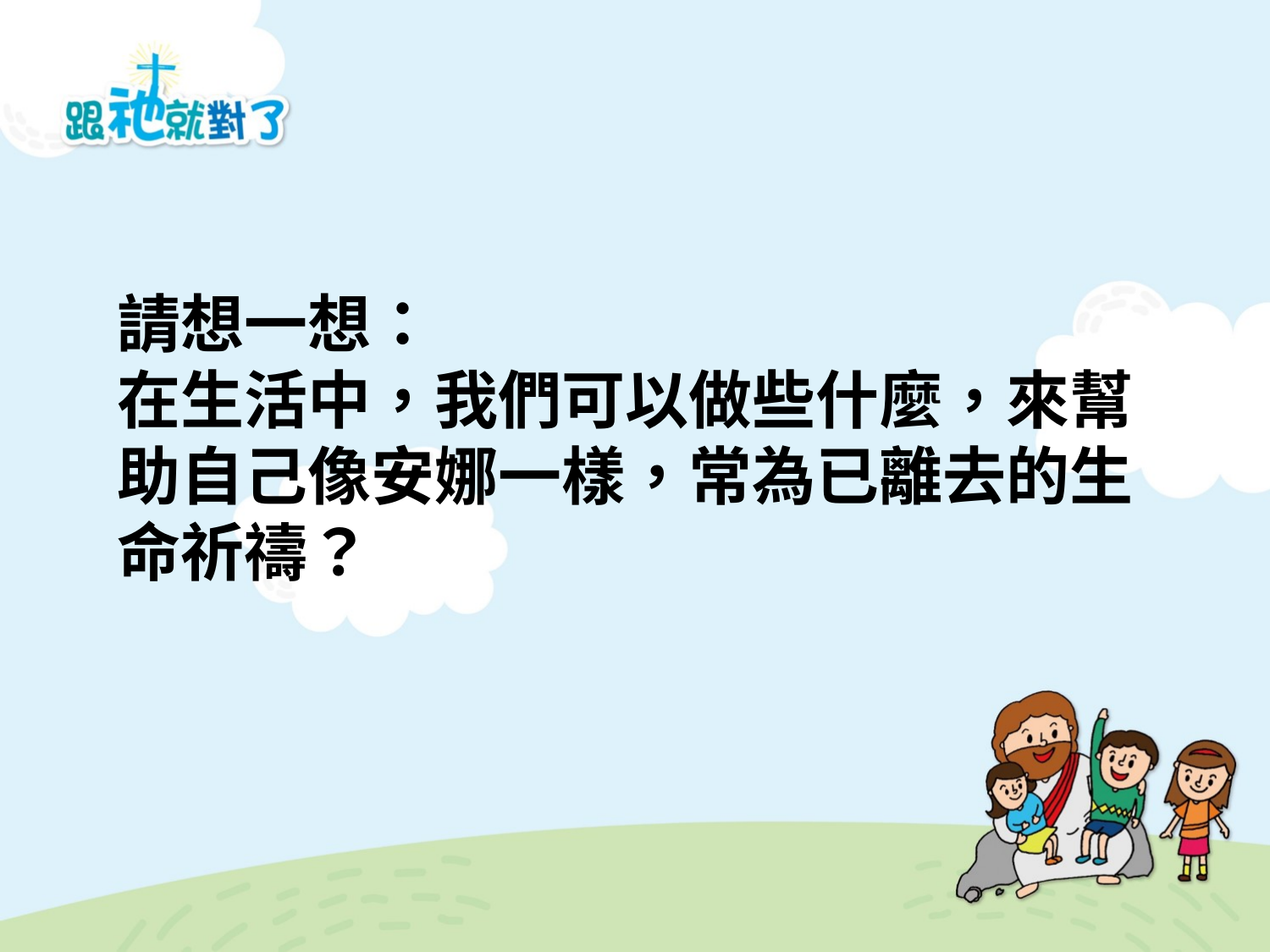

請想一想：
在生活中，我們可以做些什麼，來幫助自己像安娜一樣，常為已離去的生命祈禱？